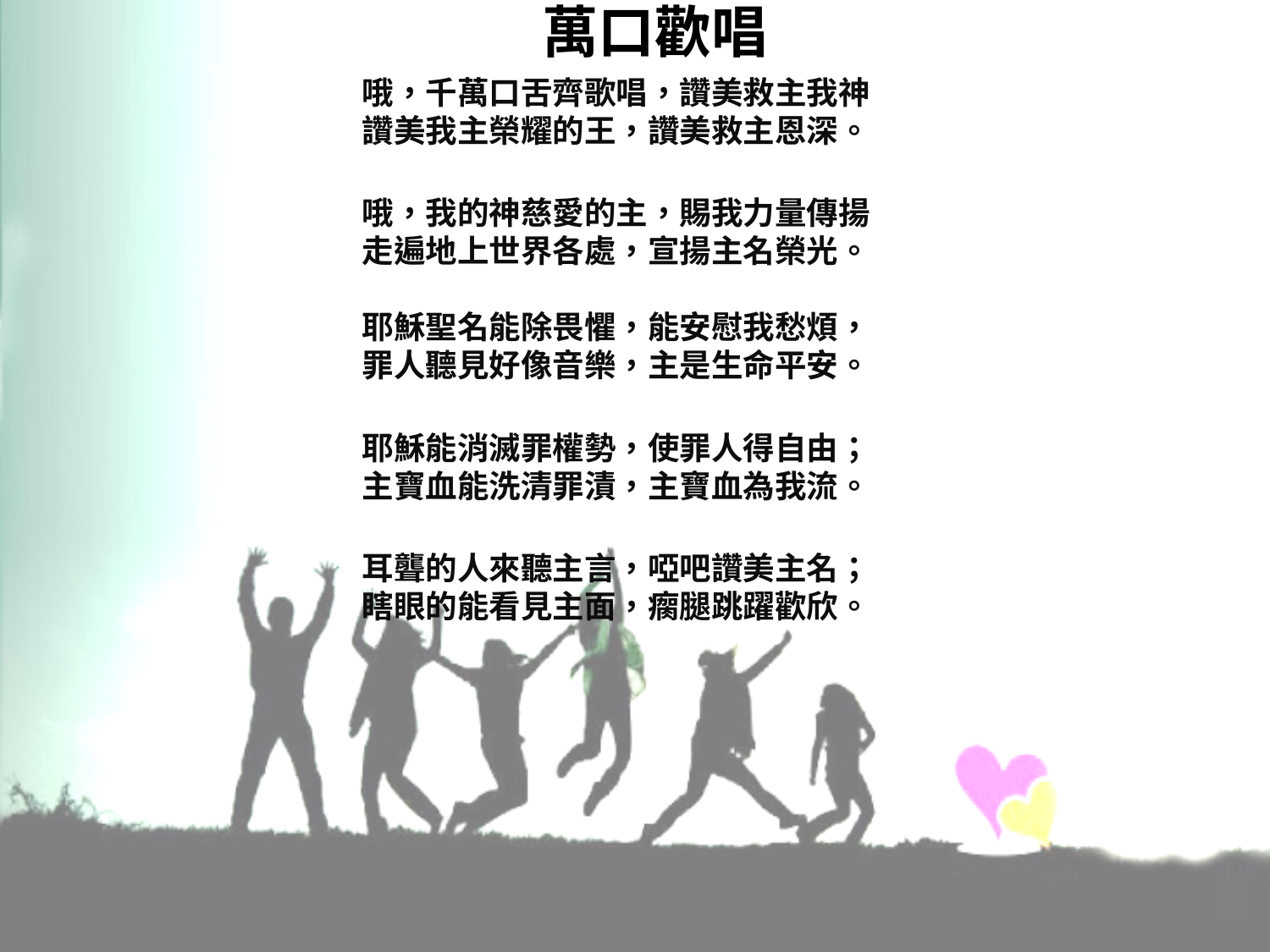

# 萬口歡唱
哦，千萬口舌齊歌唱，讚美救主我神
讚美我主榮耀的王，讚美救主恩深。
哦，我的神慈愛的主，賜我力量傳揚
走遍地上世界各處，宣揚主名榮光。
耶穌聖名能除畏懼，能安慰我愁煩，
罪人聽見好像音樂，主是生命平安。
耶穌能消滅罪權勢，使罪人得自由；
主寶血能洗清罪漬，主寶血為我流。
耳聾的人來聽主言，啞吧讚美主名；
瞎眼的能看見主面，瘸腿跳躍歡欣。